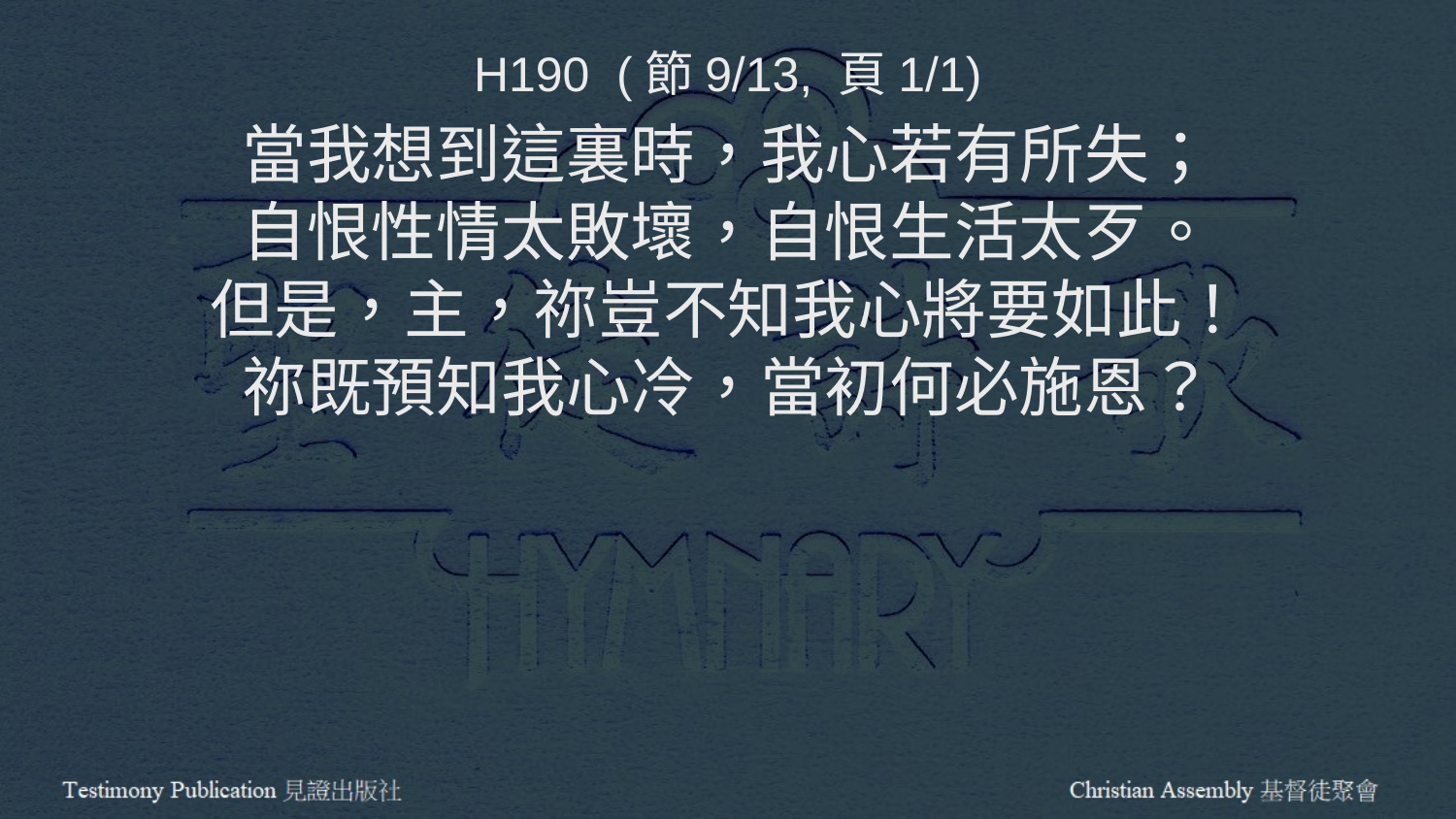

H190  (節9/13, 頁1/1)
當我想到這裏時，我心若有所失；
自恨性情太敗壞，自恨生活太歹。
但是，主，祢豈不知我心將要如此！
祢既預知我心冷，當初何必施恩？